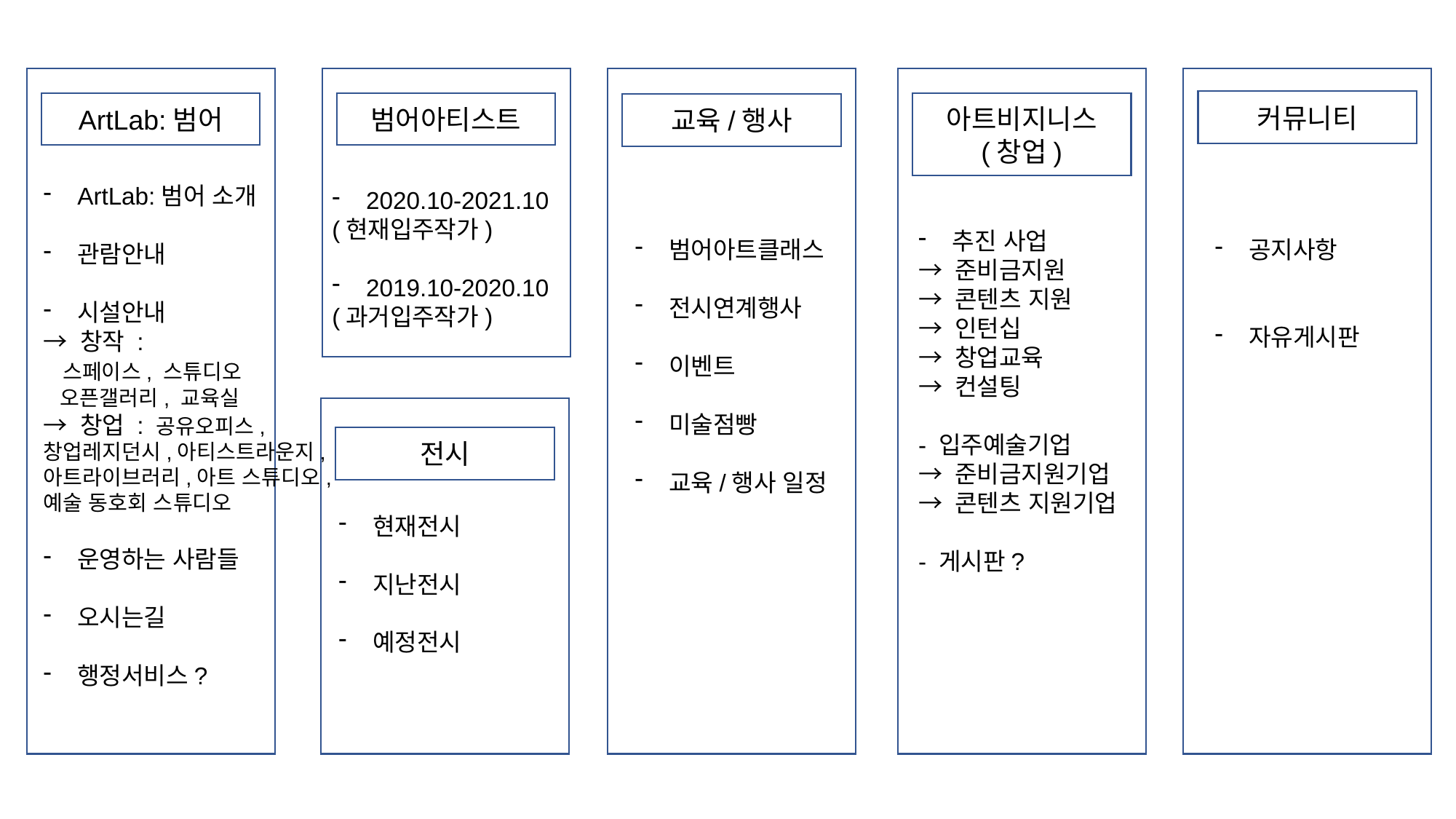

커뮤니티
ArtLab:범어
범어아티스트
아트비지니스
(창업)
교육/행사
ArtLab:범어 소개

관람안내

시설안내
→ 창작 :
  스페이스, 스튜디오
  오픈갤러리, 교육실
→ 창업 : 공유오피스,
창업레지던시,아티스트라운지,
아트라이브러리,아트 스튜디오,
예술 동호회 스튜디오

운영하는 사람들

오시는길

행정서비스?
2020.10-2021.10
(현재입주작가)

2019.10-2020.10
(과거입주작가)
추진 사업
→ 준비금지원
→ 콘텐츠 지원
→ 인턴십
→ 창업교육
→ 컨설팅

- 입주예술기업
→ 준비금지원기업
→ 콘텐츠 지원기업

- 게시판?

공지사항

자유게시판
범어아트클래스

전시연계행사

이벤트

미술점빵

교육/행사 일정

전시
현재전시

지난전시

예정전시